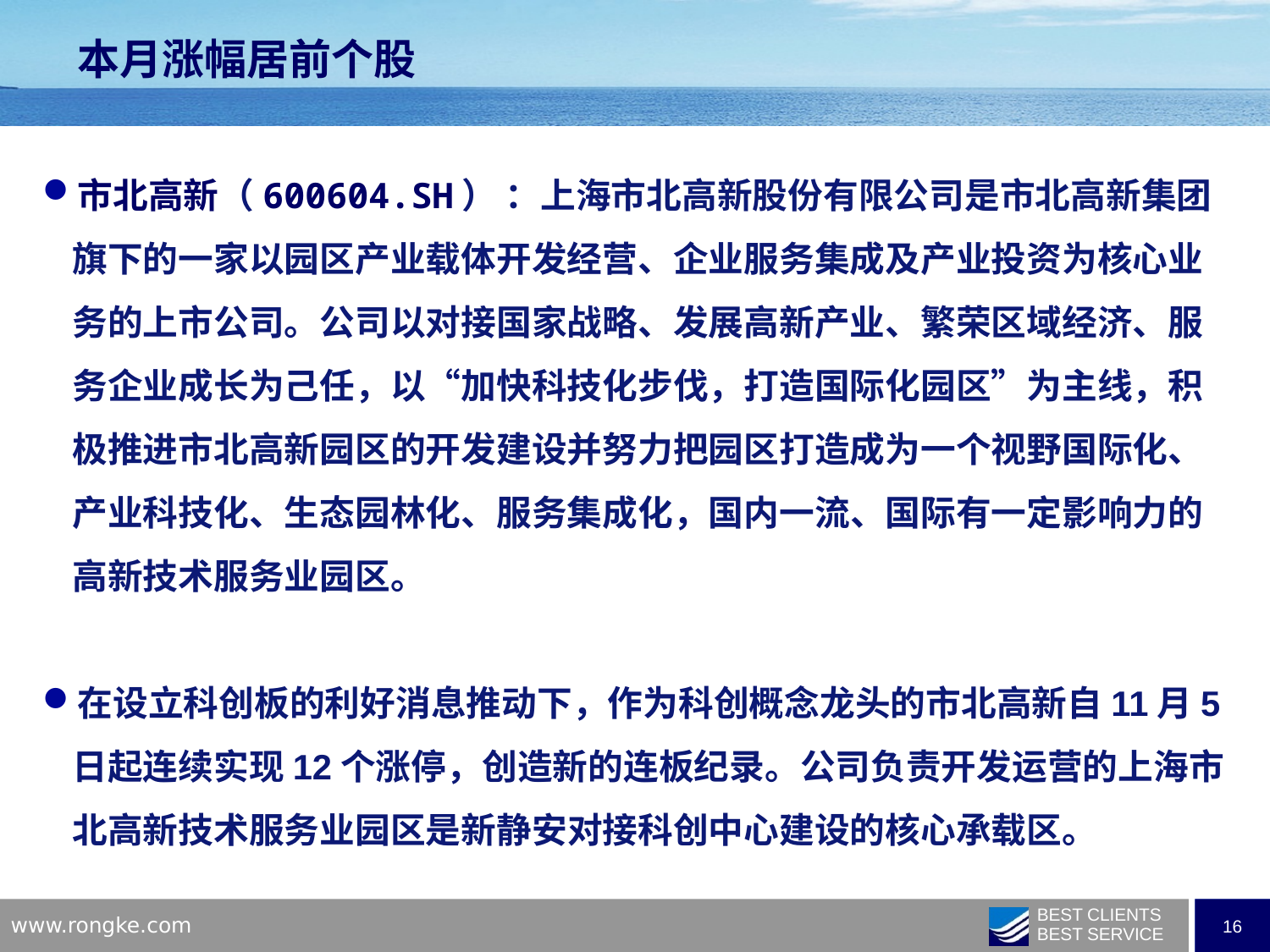

本月涨幅居前个股
市北高新（600604.SH） ：上海市北高新股份有限公司是市北高新集团旗下的一家以园区产业载体开发经营、企业服务集成及产业投资为核心业务的上市公司。公司以对接国家战略、发展高新产业、繁荣区域经济、服务企业成长为己任，以“加快科技化步伐，打造国际化园区”为主线，积极推进市北高新园区的开发建设并努力把园区打造成为一个视野国际化、产业科技化、生态园林化、服务集成化，国内一流、国际有一定影响力的高新技术服务业园区。

在设立科创板的利好消息推动下，作为科创概念龙头的市北高新自11月5日起连续实现12个涨停，创造新的连板纪录。公司负责开发运营的上海市北高新技术服务业园区是新静安对接科创中心建设的核心承载区。